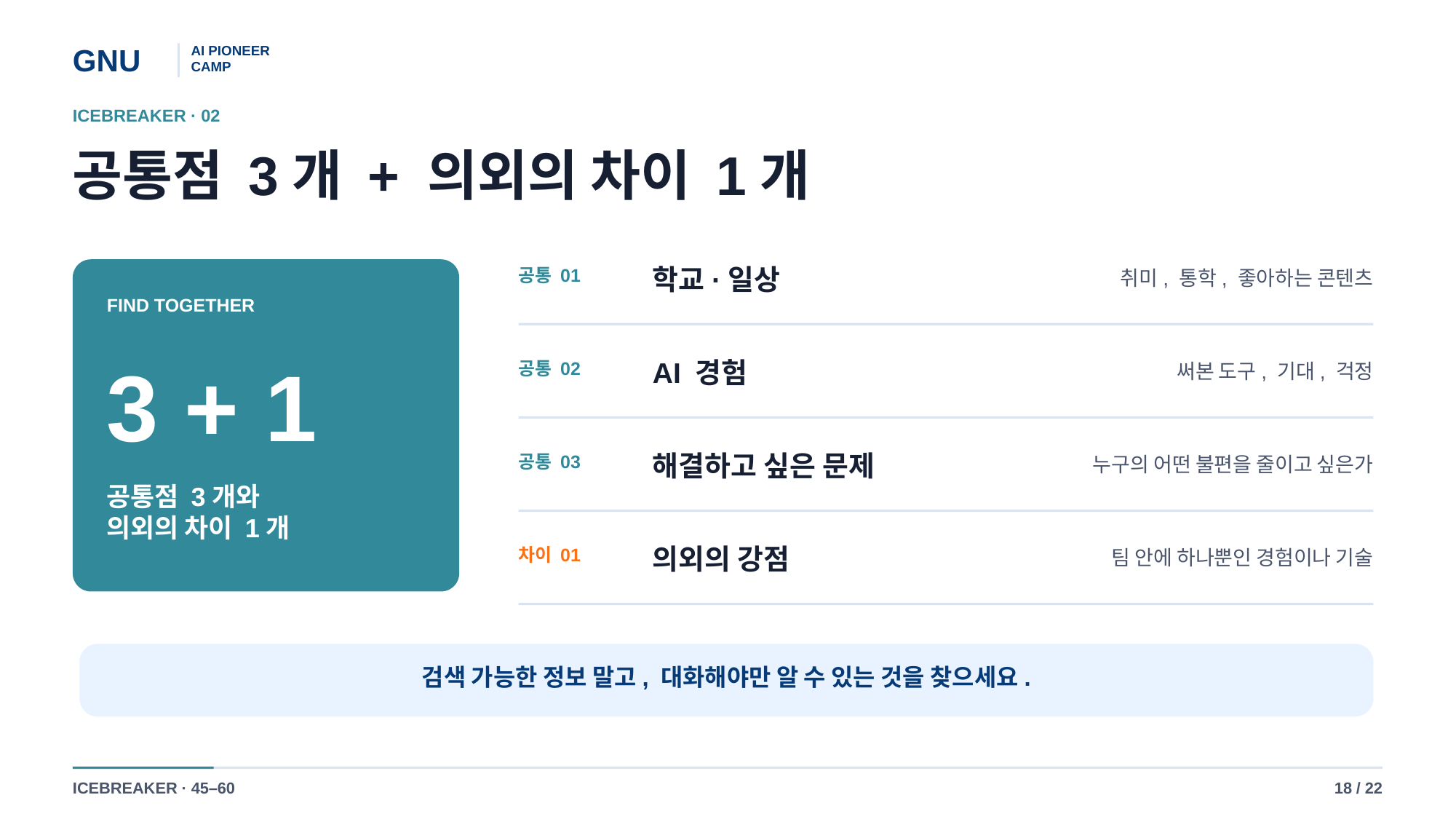

GNU
AI PIONEER
CAMP

ICEBREAKER · 02
공통점 3개 + 의외의 차이 1개

학교·일상
공통 01
취미, 통학, 좋아하는 콘텐츠
FIND TOGETHER

3 + 1
AI 경험
공통 02
써본 도구, 기대, 걱정

해결하고 싶은 문제
공통 03
누구의 어떤 불편을 줄이고 싶은가
공통점 3개와
의외의 차이 1개

의외의 강점
차이 01
팀 안에 하나뿐인 경험이나 기술

검색 가능한 정보 말고, 대화해야만 알 수 있는 것을 찾으세요.

ICEBREAKER · 45–60
18 / 22